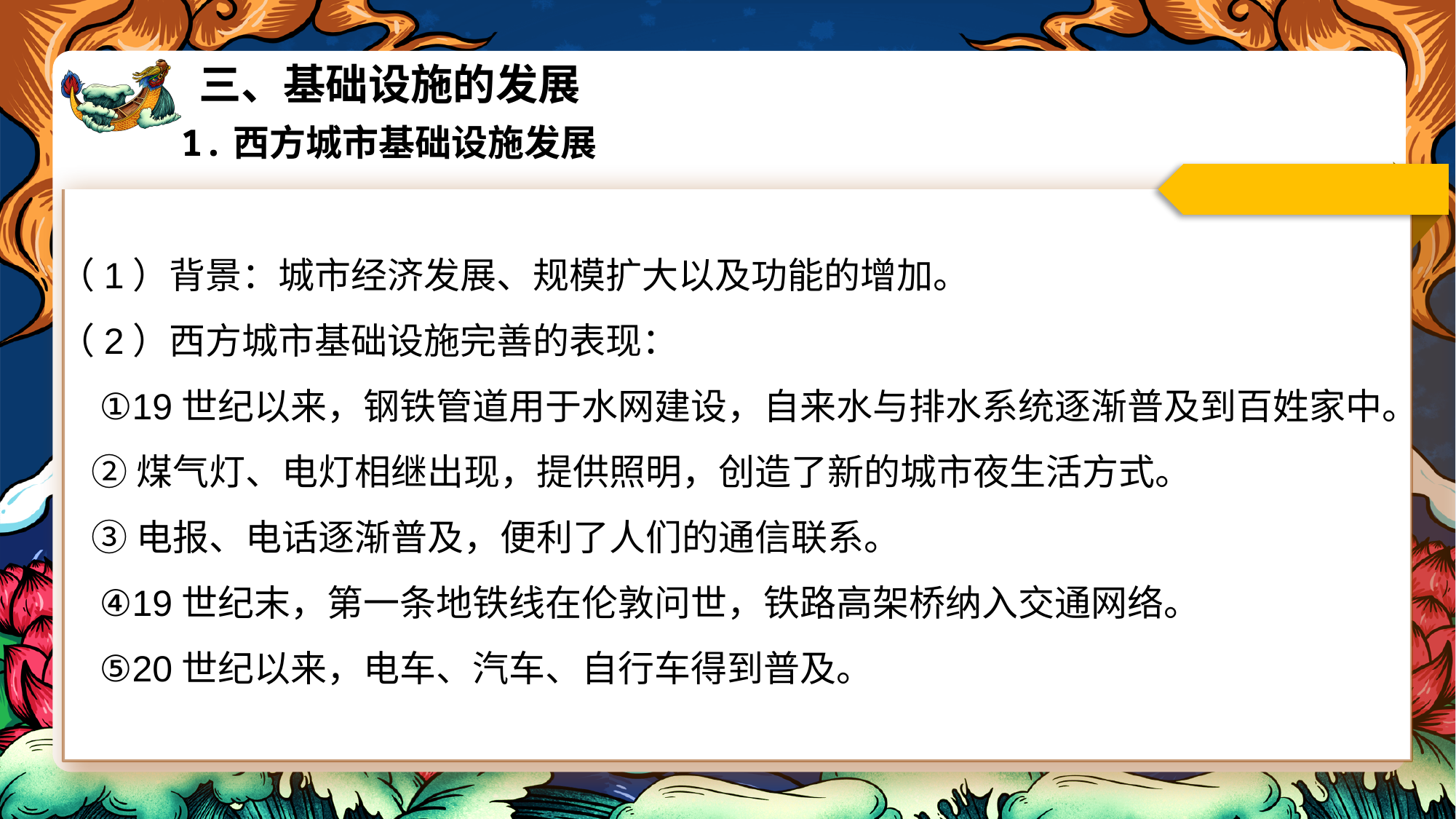

三、基础设施的发展
1.西方城市基础设施发展

（1）背景：城市经济发展、规模扩大以及功能的增加。
（2）西方城市基础设施完善的表现：
    ①19世纪以来，钢铁管道用于水网建设，自来水与排水系统逐渐普及到百姓家中。
    ②煤气灯、电灯相继出现，提供照明，创造了新的城市夜生活方式。
    ③电报、电话逐渐普及，便利了人们的通信联系。
    ④19世纪末，第一条地铁线在伦敦问世，铁路高架桥纳入交通网络。
    ⑤20世纪以来，电车、汽车、自行车得到普及。